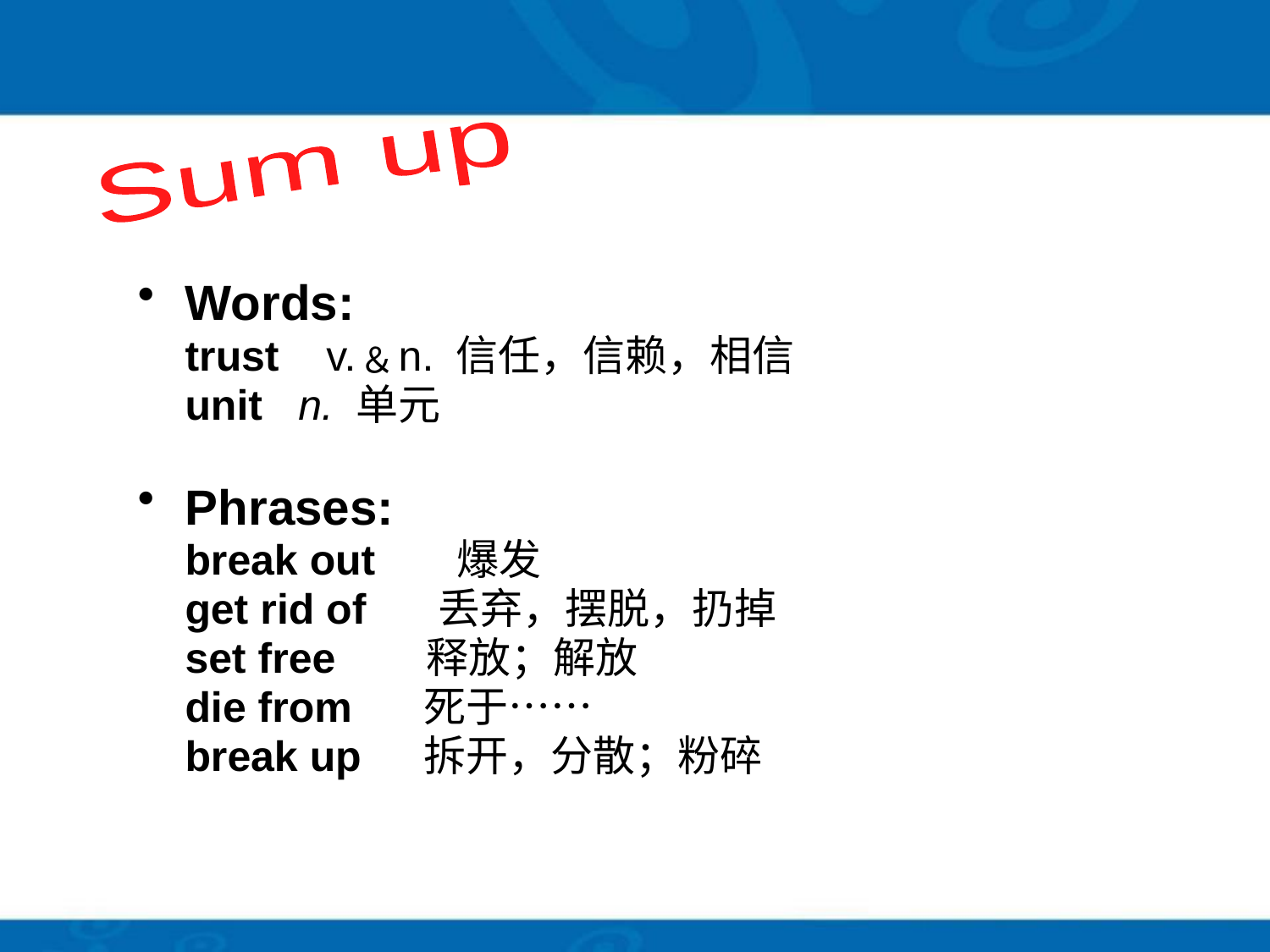

Sum up
Words:
    trust    v.﹠n. 信任，信赖，相信
    unit   n. 单元

Phrases:
    break out      爆发
    get rid of　  丢弃，摆脱，扔掉
    set free　    释放；解放
    die from　  死于……
    break up　 拆开，分散；粉碎